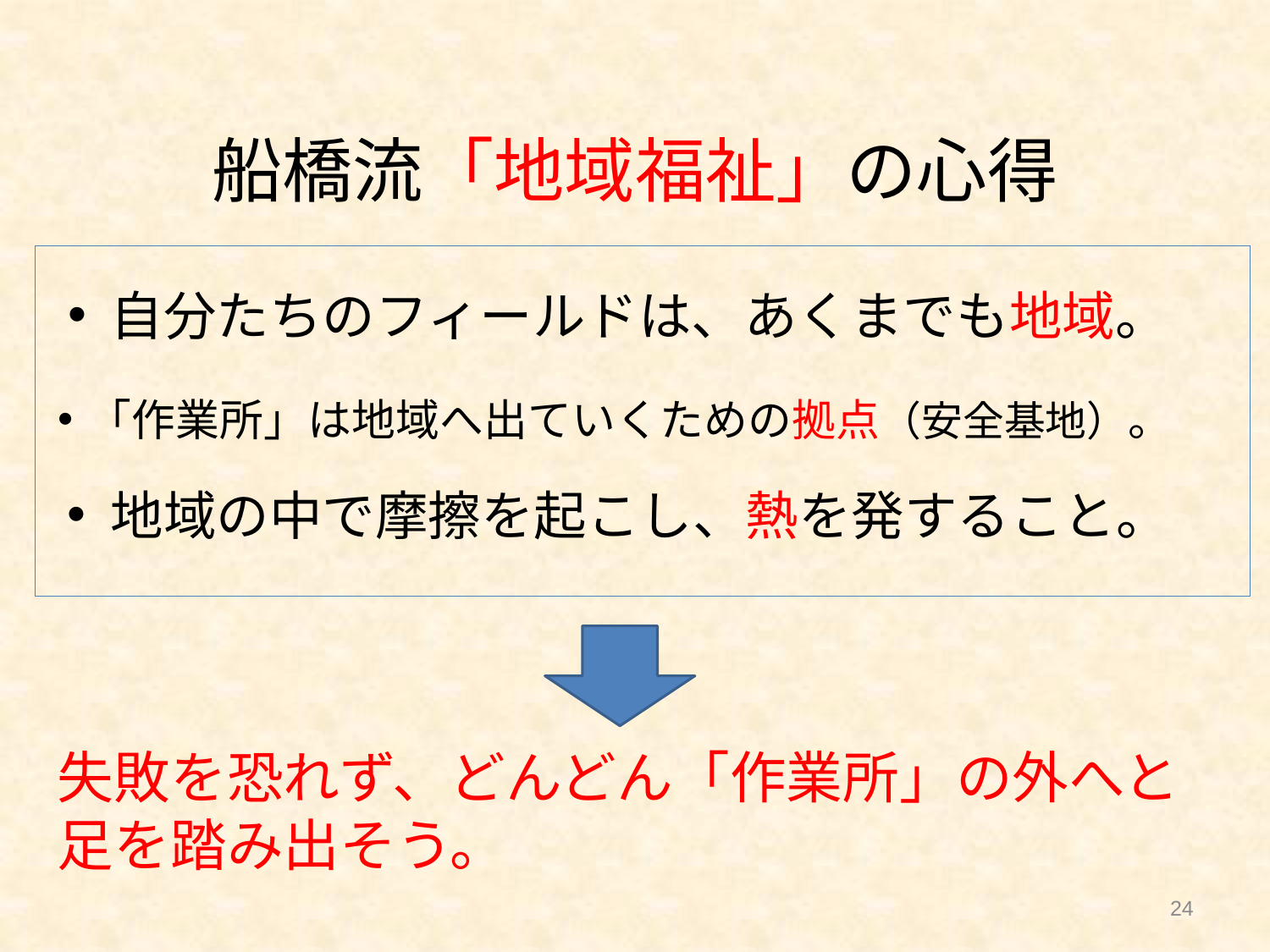

# 船橋流「地域福祉」の心得

 自分たちのフィールドは、あくまでも地域。

 「作業所」は地域へ出ていくための拠点（安全基地）。

 地域の中で摩擦を起こし、熱を発すること。

失敗を恐れず、どんどん「作業所」の外へと
足を踏み出そう。
24